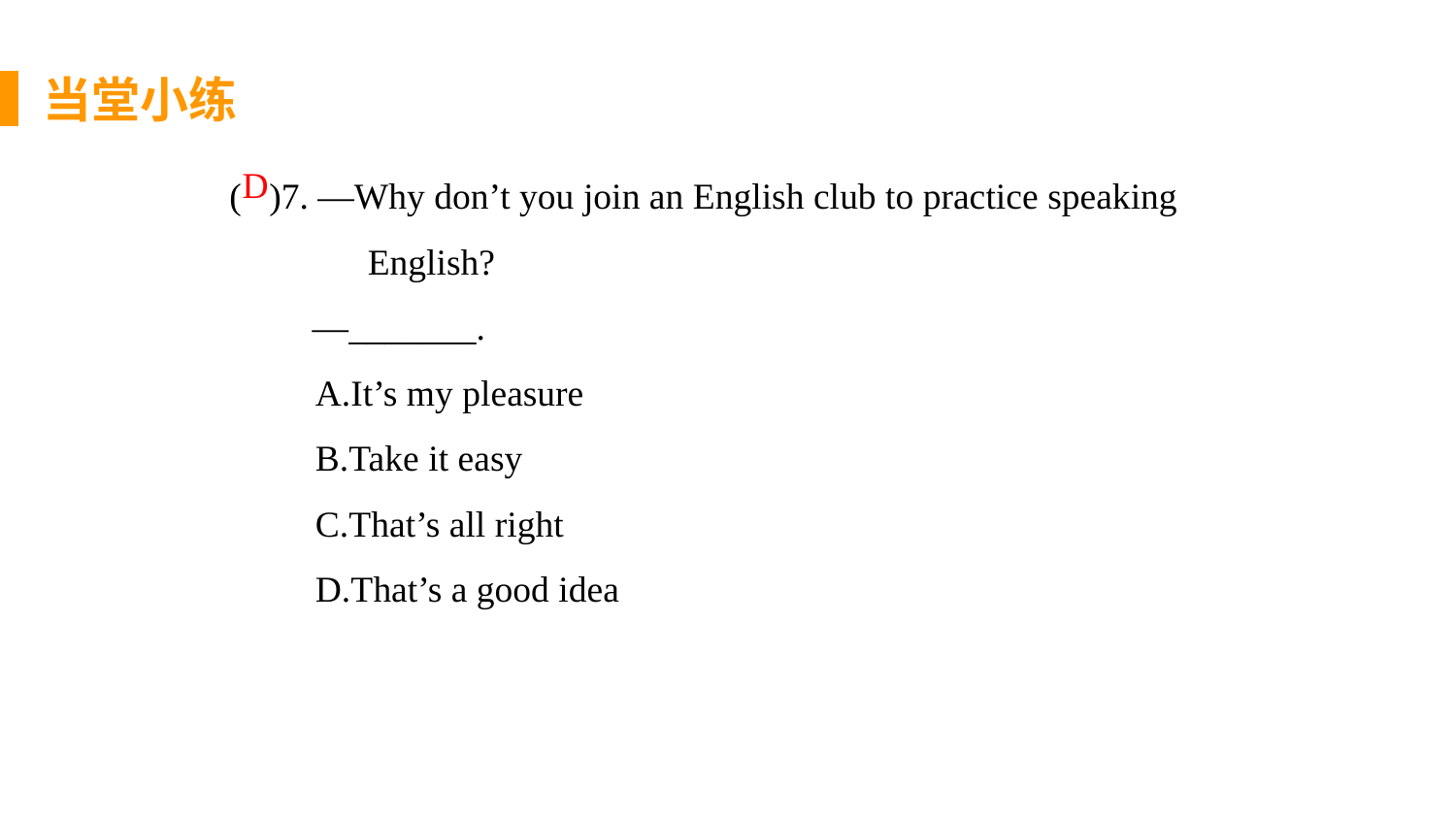

当堂小练

(   )7. —Why don’t you join an English club to practice speaking
               English?
         —_______.
A.It’s my pleasure
B.Take it easy
C.That’s all right
D.That’s a good idea
D